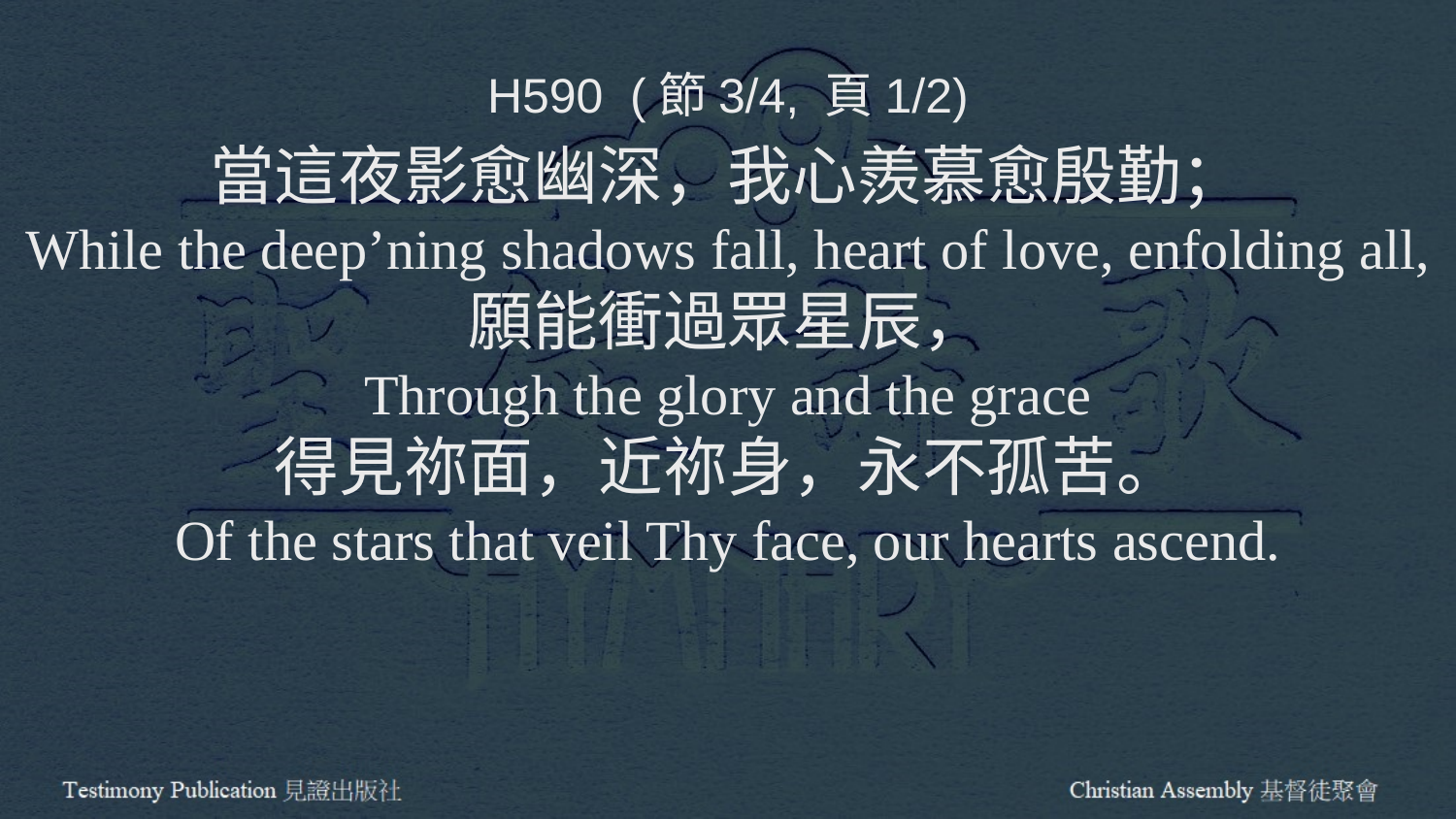

H590  (節3/4, 頁1/2)
當這夜影愈幽深，我心羨慕愈殷勤；
While the deep’ning shadows fall, heart of love, enfolding all,
願能衝過眾星辰，
Through the glory and the grace
得見祢面，近祢身，永不孤苦。
Of the stars that veil Thy face, our hearts ascend.